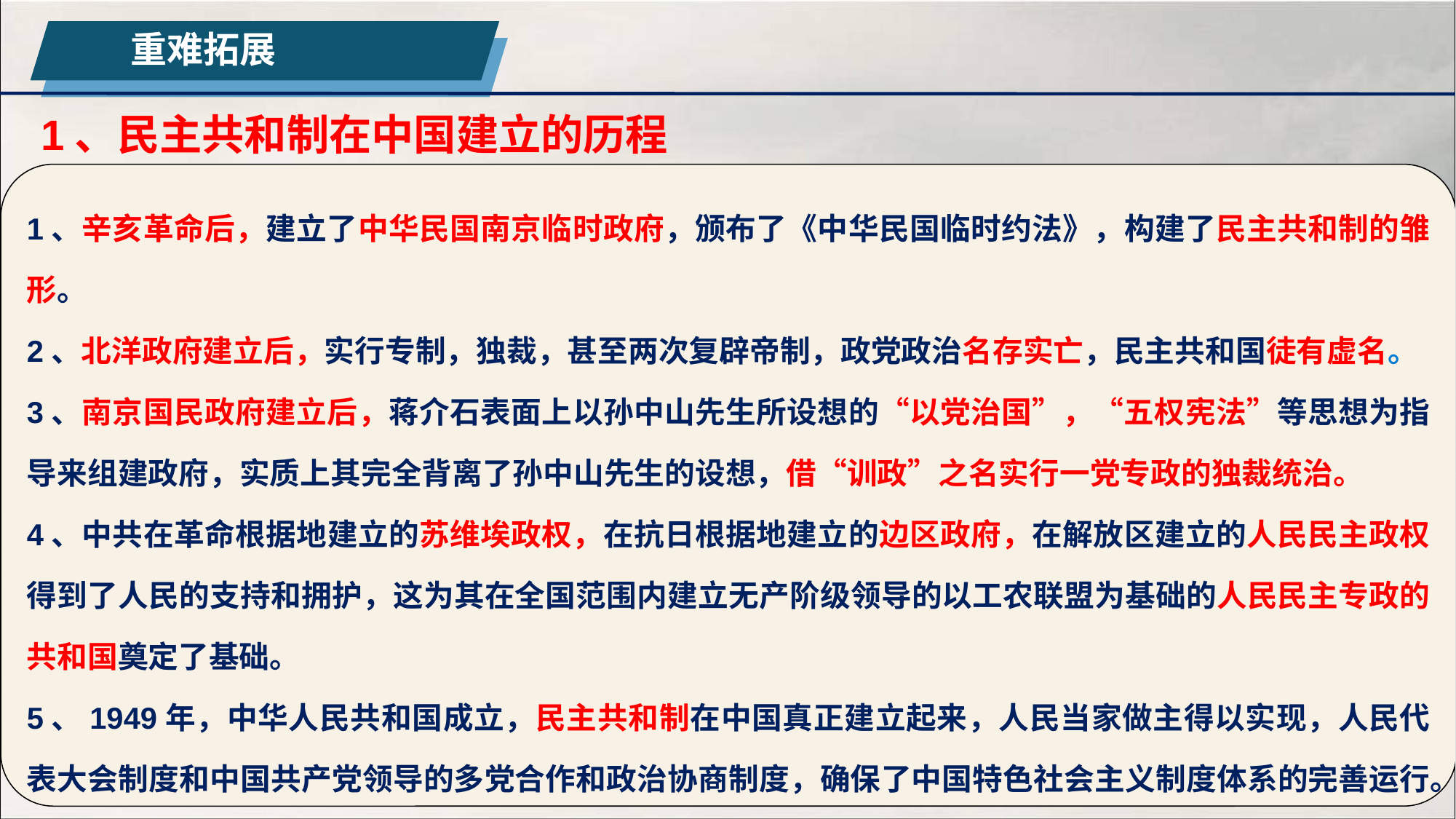

重难拓展

1、民主共和制在中国建立的历程
1、辛亥革命后，建立了中华民国南京临时政府，颁布了《中华民国临时约法》，构建了民主共和制的雏形。
2、北洋政府建立后，实行专制，独裁，甚至两次复辟帝制，政党政治名存实亡，民主共和国徒有虚名。
3、南京国民政府建立后，蒋介石表面上以孙中山先生所设想的“以党治国”，“五权宪法”等思想为指导来组建政府，实质上其完全背离了孙中山先生的设想，借“训政”之名实行一党专政的独裁统治。
4、中共在革命根据地建立的苏维埃政权，在抗日根据地建立的边区政府，在解放区建立的人民民主政权得到了人民的支持和拥护，这为其在全国范围内建立无产阶级领导的以工农联盟为基础的人民民主专政的共和国奠定了基础。
5、1949年，中华人民共和国成立，民主共和制在中国真正建立起来，人民当家做主得以实现，人民代表大会制度和中国共产党领导的多党合作和政治协商制度，确保了中国特色社会主义制度体系的完善运行。